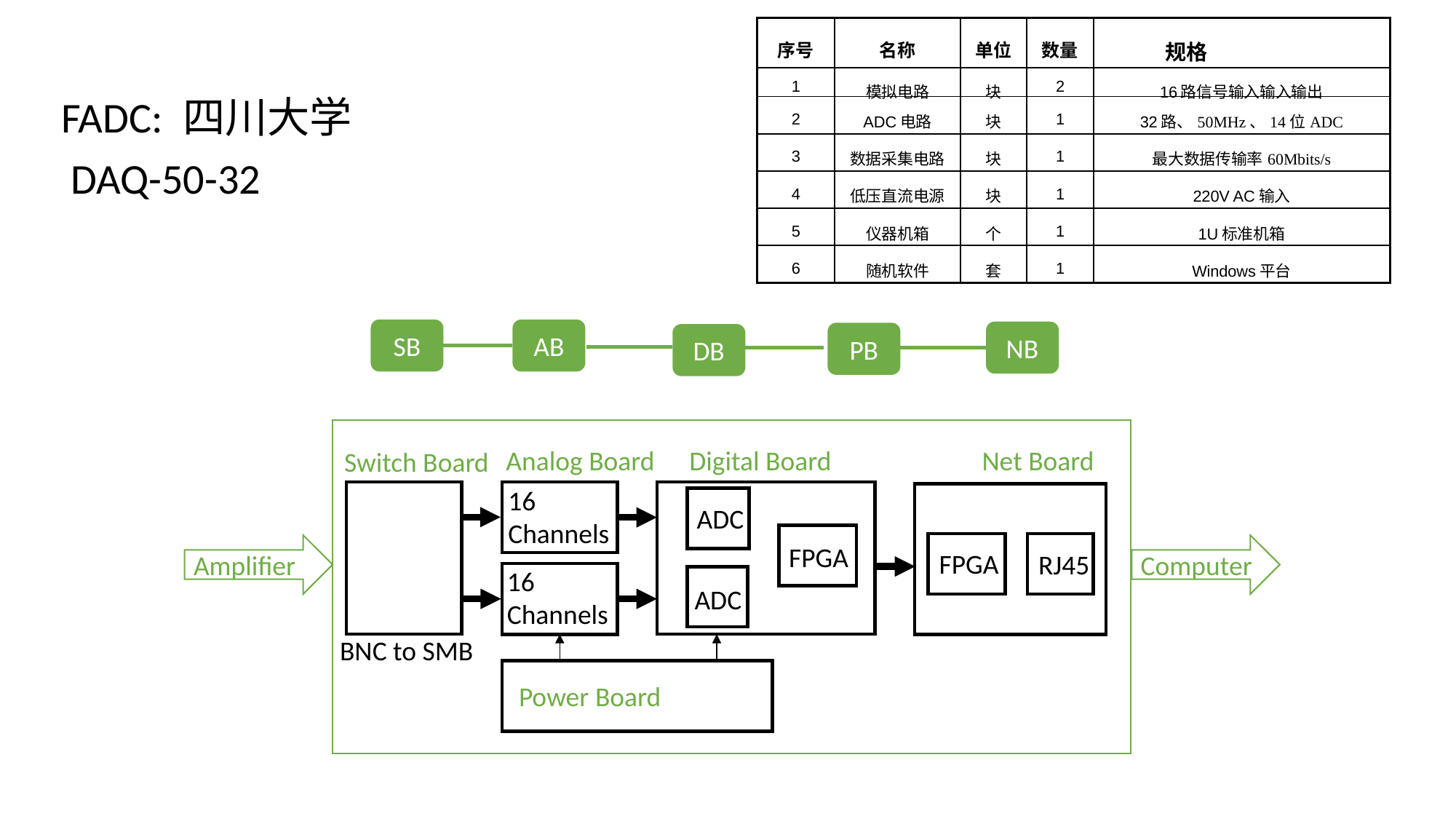

| 序号 | 名称 | 单位 | 数量 | 规格 |
| --- | --- | --- | --- | --- |
| 1 | 模拟电路 | 块 | 2 | 16路信号输入输入输出 |
| 2 | ADC电路 | 块 | 1 | 32路、50MHz、14位ADC |
| 3 | 数据采集电路 | 块 | 1 | 最大数据传输率60Mbits/s |
| 4 | 低压直流电源 | 块 | 1 | 220V AC输入 |
| 5 | 仪器机箱 | 个 | 1 | 1U标准机箱 |
| 6 | 随机软件 | 套 | 1 | Windows平台 |
FADC: 四川大学
 DAQ-50-32
SB
AB
NB
PB
DB

Digital Board
Net Board
Analog Board
Switch Board
16
Channels

ADC

FPGA
FPGA
RJ45

ADC

Power Board

Amplifier
Computer
16
Channels
BNC to SMB
16